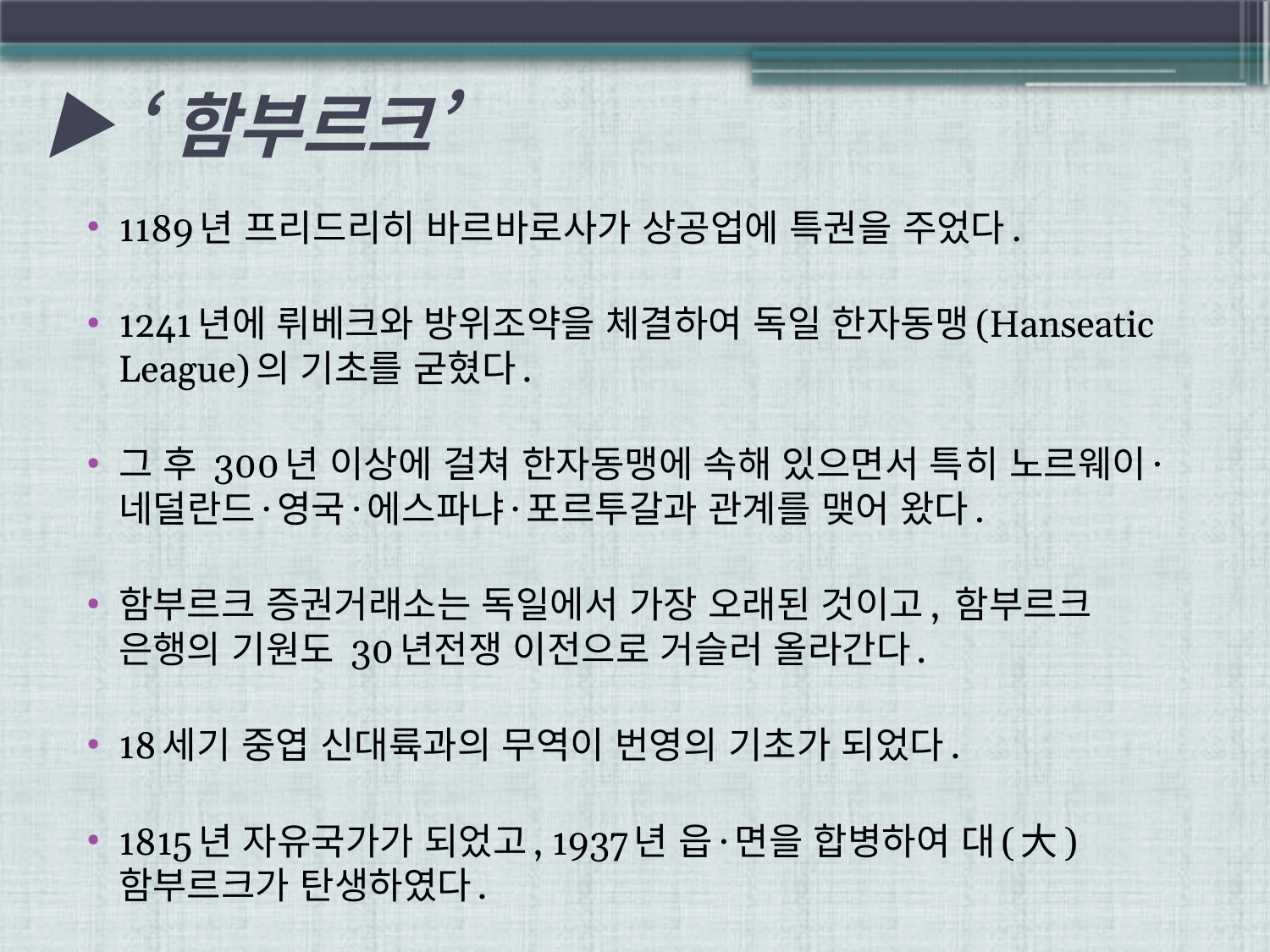

# ▶ ‘함부르크’
1189년 프리드리히 바르바로사가 상공업에 특권을 주었다.

1241년에 뤼베크와 방위조약을 체결하여 독일 한자동맹(Hanseatic League)의 기초를 굳혔다.

그 후 300년 이상에 걸쳐 한자동맹에 속해 있으면서 특히 노르웨이·네덜란드·영국·에스파냐·포르투갈과 관계를 맺어 왔다.

함부르크 증권거래소는 독일에서 가장 오래된 것이고, 함부르크 은행의 기원도 30년전쟁 이전으로 거슬러 올라간다.

18세기 중엽 신대륙과의 무역이 번영의 기초가 되었다.

1815년 자유국가가 되었고, 1937년 읍·면을 합병하여 대(大)함부르크가 탄생하였다.